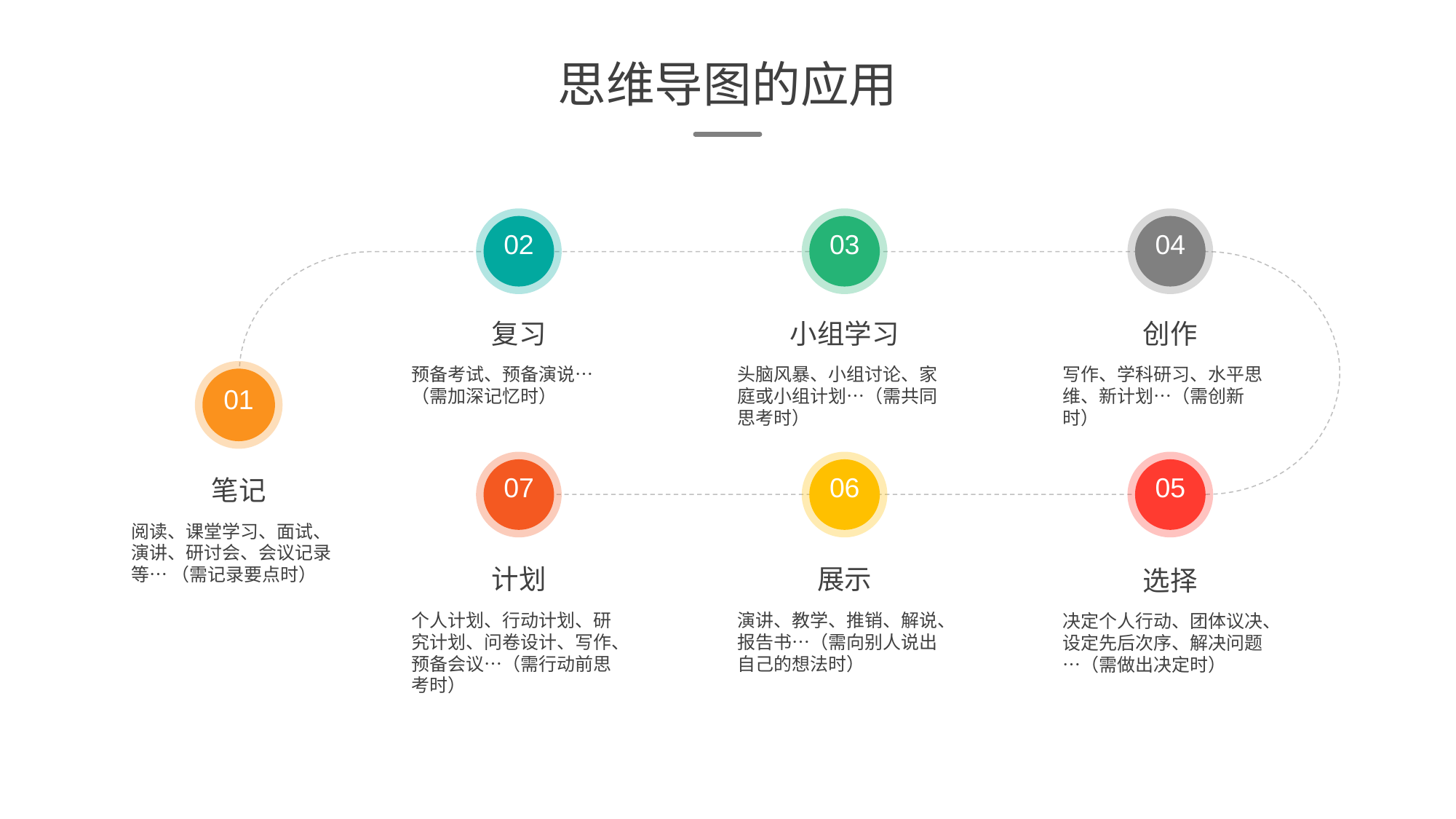

思维导图的应用

02

03

04

复习
预备考试、预备演说…（需加深记忆时）
小组学习
头脑风暴、小组讨论、家庭或小组计划…（需共同思考时）
创作
写作、学科研习、水平思维、新计划…（需创新时）

01

07

06

05
笔记
阅读、课堂学习、面试、演讲、研讨会、会议记录等… （需记录要点时）
计划
个人计划、行动计划、研究计划、问卷设计、写作、预备会议…（需行动前思考时）
展示
演讲、教学、推销、解说、报告书…（需向别人说出自己的想法时）
选择
决定个人行动、团体议决、设定先后次序、解决问题…（需做出决定时）
延时符(演示时删除)